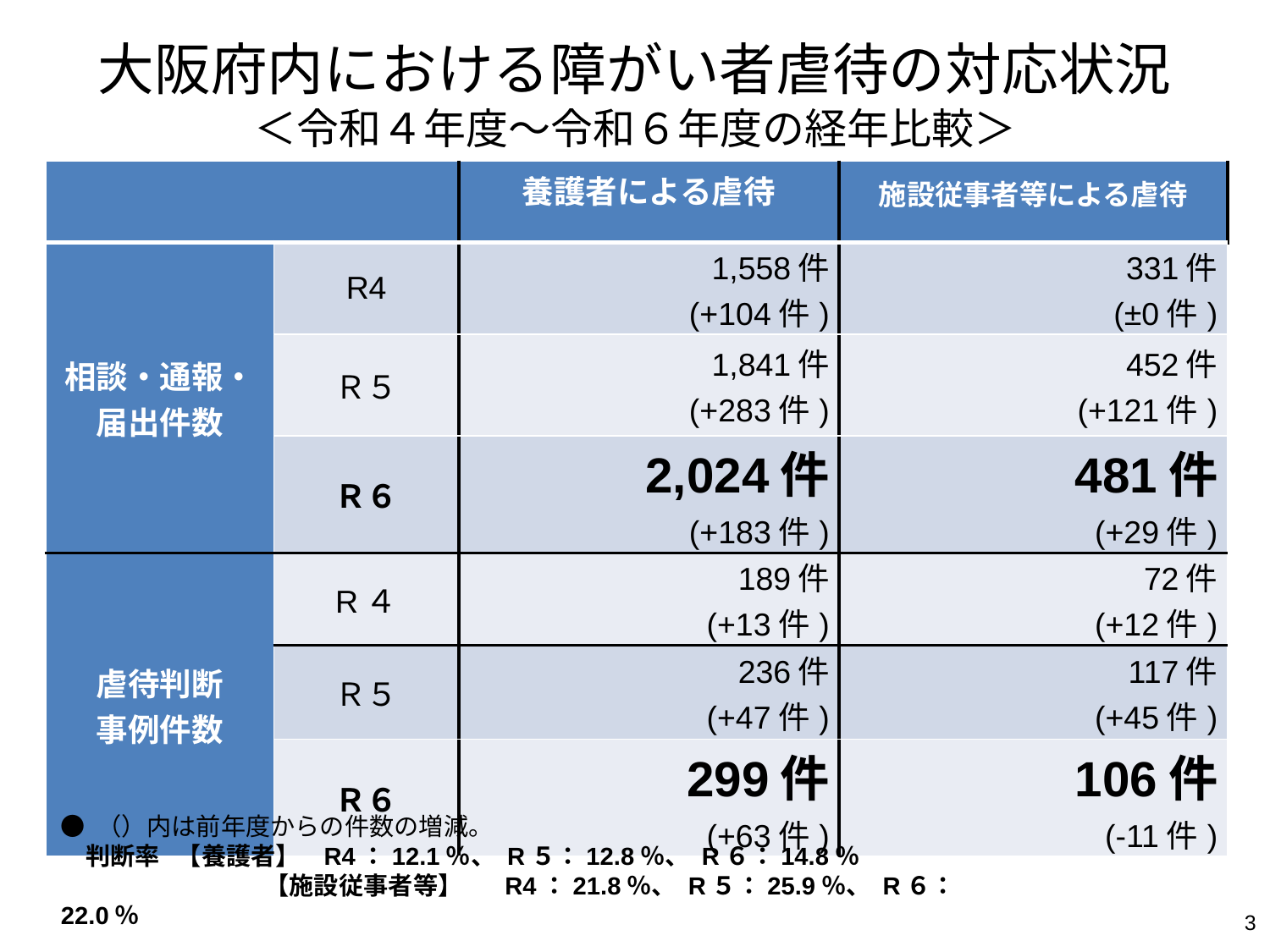

大阪府内における障がい者虐待の対応状況
＜令和４年度～令和６年度の経年比較＞
|  |  | 養護者による虐待 | 施設従事者等による虐待 |
| --- | --- | --- | --- |
| 相談・通報・ 届出件数 | R4 | 1,558件 (+104件) | 331件 (±0件) |
|  | Ｒ５ | 1,841件 (+283件) | 452件 (+121件) |
|  | Ｒ６ | 2,024件 (+183件) | 481件 (+29件) |
| 虐待判断 事例件数 | R４ | 189件 (+13件) | 72件 (+12件) |
|  | Ｒ５ | 236件 (+47件) | 117件 (+45件) |
|  | Ｒ６ | 299件 (+63件) | 106件 (-11件) |

● （）内は前年度からの件数の増減。
　判断率   【養護者】   R4：12.1％、 R５：12.8％、 R６：14.8％
　　　　　　　　 【施設従事者等】　  R4：21.8％、 R５：25.9％、 R６：22.0％
3